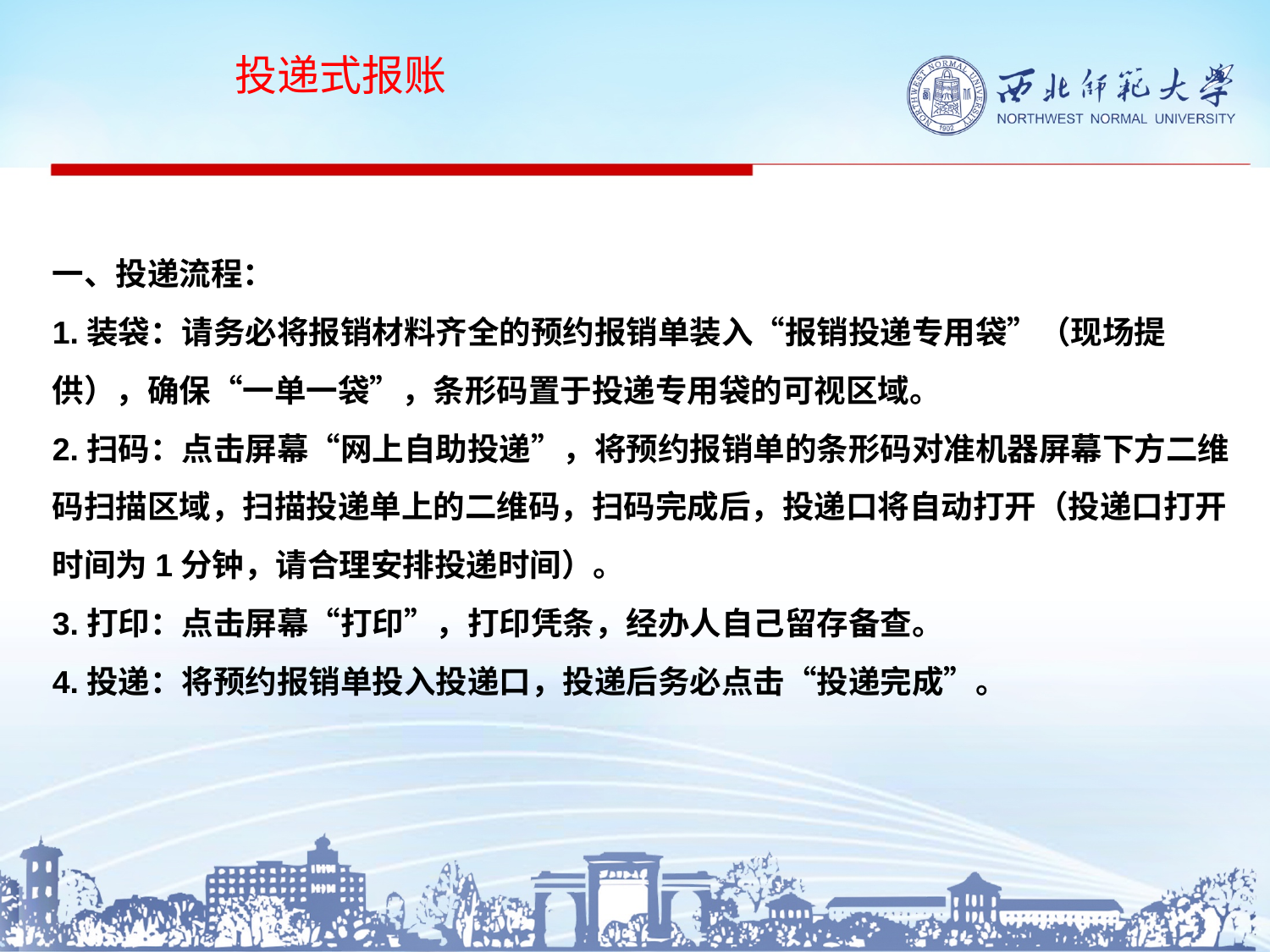

投递式报账
# 一、投递流程： 1.装袋：请务必将报销材料齐全的预约报销单装入“报销投递专用袋”（现场提供），确保“一单一袋”，条形码置于投递专用袋的可视区域。 2.扫码：点击屏幕“网上自助投递”，将预约报销单的条形码对准机器屏幕下方二维码扫描区域，扫描投递单上的二维码，扫码完成后，投递口将自动打开（投递口打开时间为1分钟，请合理安排投递时间）。 3.打印：点击屏幕“打印”，打印凭条，经办人自己留存备查。 4.投递：将预约报销单投入投递口，投递后务必点击“投递完成”。